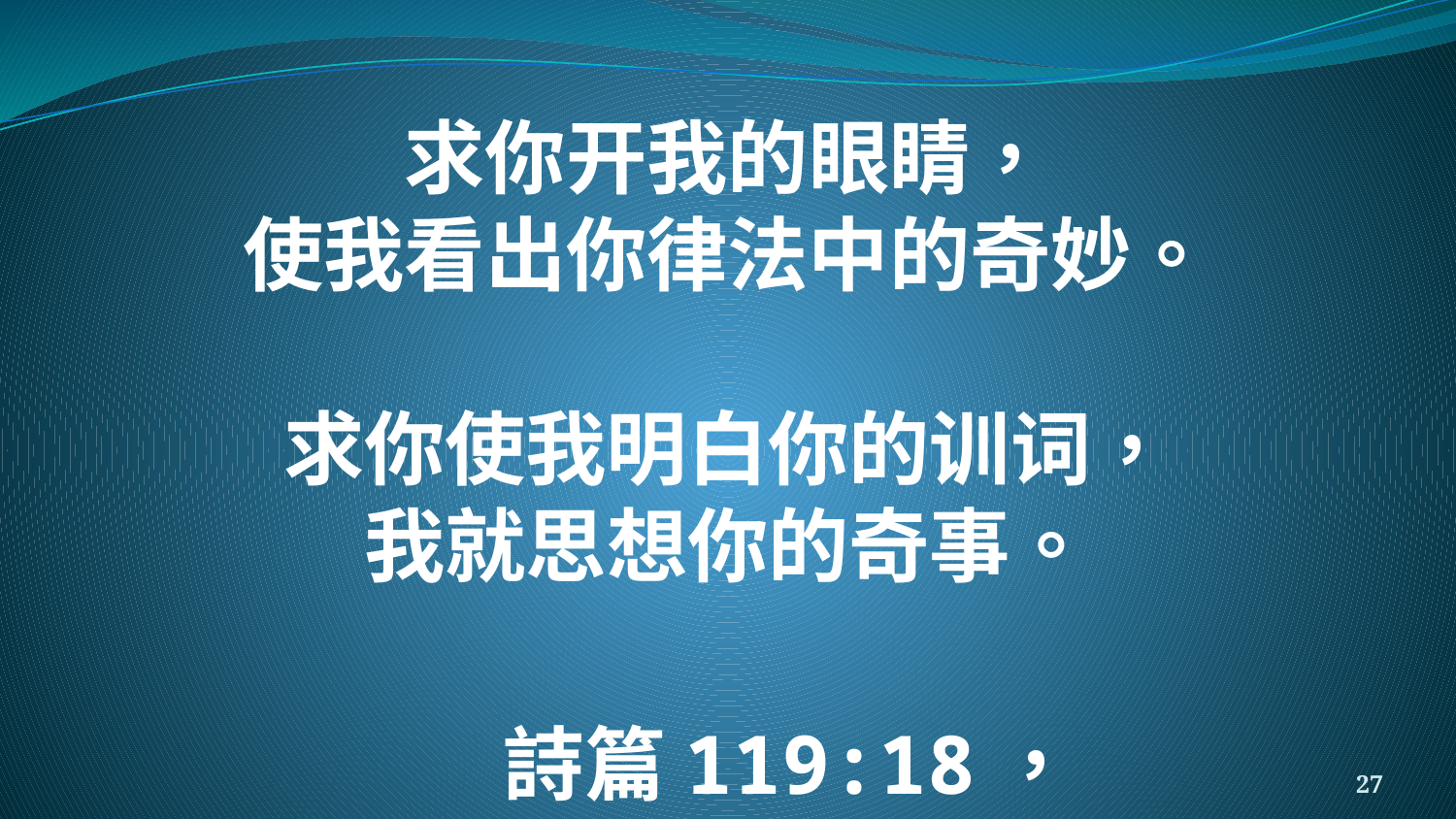

求你开我的眼睛，
使我看出你律法中的奇妙。

求你使我明白你的训词，
我就思想你的奇事。
詩篇119:18，27
27